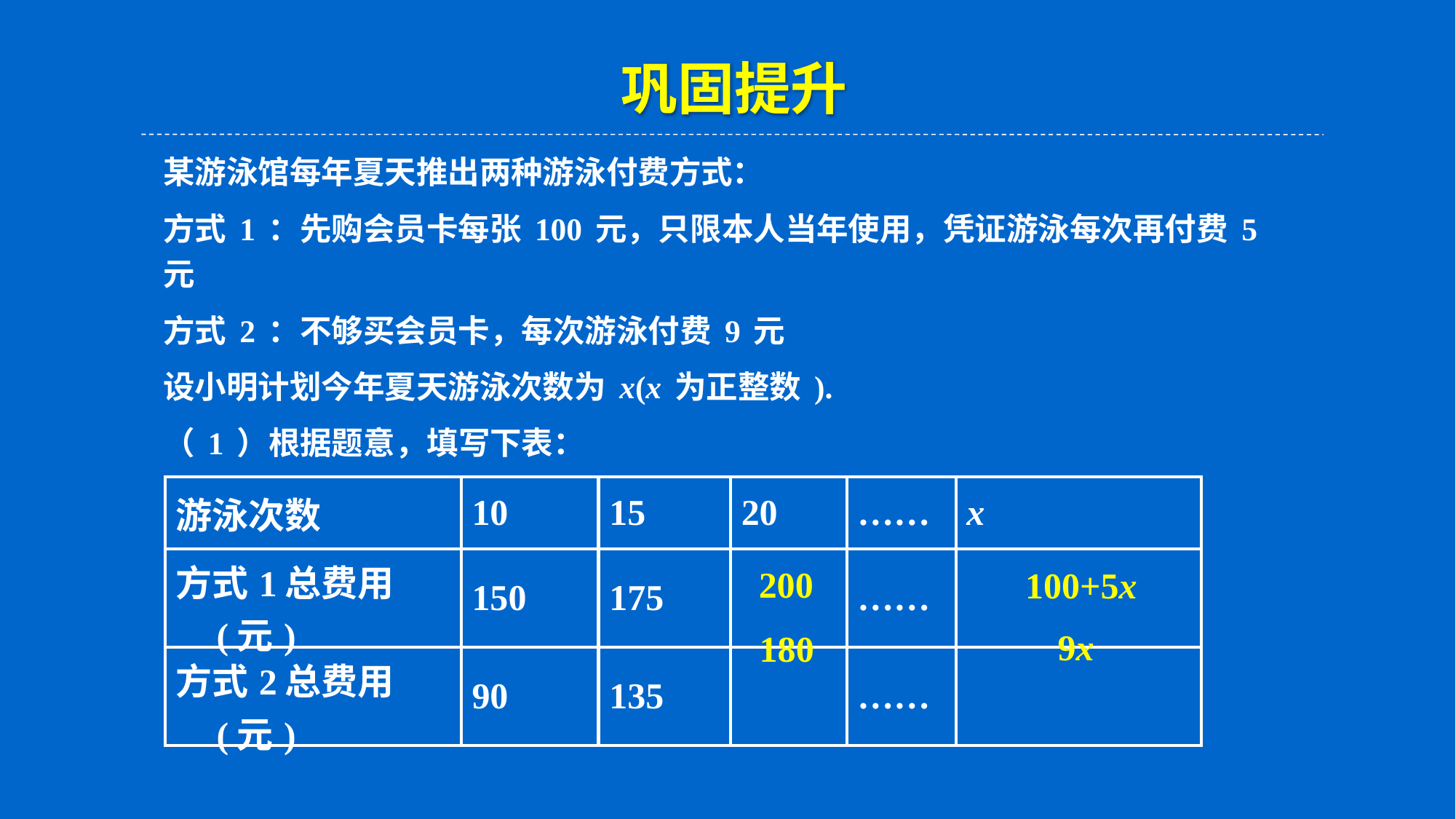

巩固提升
某游泳馆每年夏天推出两种游泳付费方式：
方式1：先购会员卡每张100元，只限本人当年使用，凭证游泳每次再付费5元
方式2：不够买会员卡，每次游泳付费9元
设小明计划今年夏天游泳次数为x(x为正整数).
（1）根据题意，填写下表：

| 游泳次数 | 10 | 15 | 20 | …… | x |
| --- | --- | --- | --- | --- | --- |
| 方式1总费用(元) | 150 | 175 |  | …… |  |
| 方式2总费用(元) | 90 | 135 |  | …… |  |
200
100+5x

9x

180